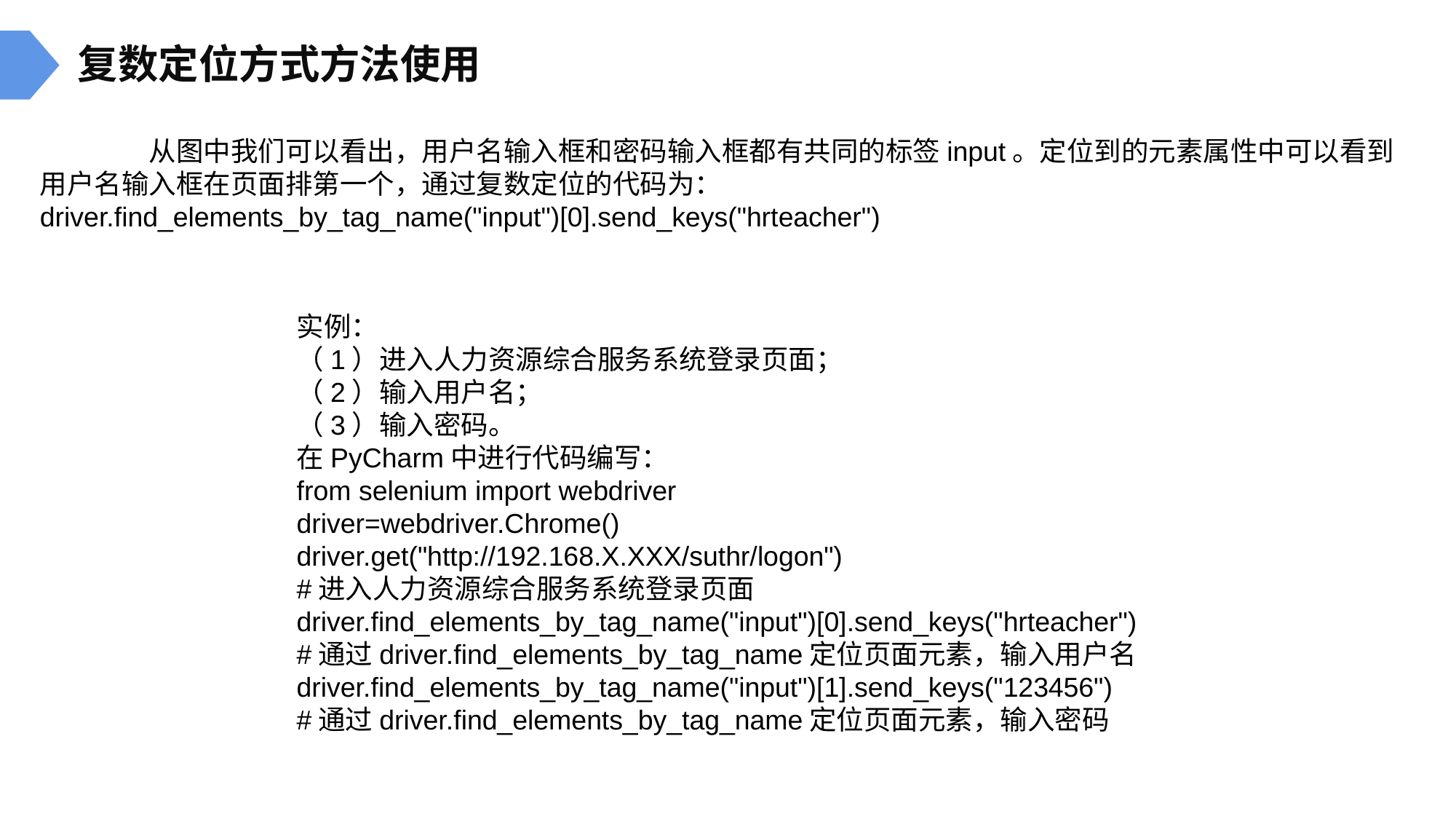

复数定位方式方法使用
	从图中我们可以看出，用户名输入框和密码输入框都有共同的标签input。定位到的元素属性中可以看到用户名输入框在页面排第一个，通过复数定位的代码为：
driver.find_elements_by_tag_name("input")[0].send_keys("hrteacher")
实例：
（1）进入人力资源综合服务系统登录页面；
（2）输入用户名；
（3）输入密码。
在PyCharm中进行代码编写：
from selenium import webdriver
driver=webdriver.Chrome()
driver.get("http://192.168.X.XXX/suthr/logon")
#进入人力资源综合服务系统登录页面
driver.find_elements_by_tag_name("input")[0].send_keys("hrteacher")
#通过driver.find_elements_by_tag_name定位页面元素，输入用户名
driver.find_elements_by_tag_name("input")[1].send_keys("123456")
#通过driver.find_elements_by_tag_name定位页面元素，输入密码